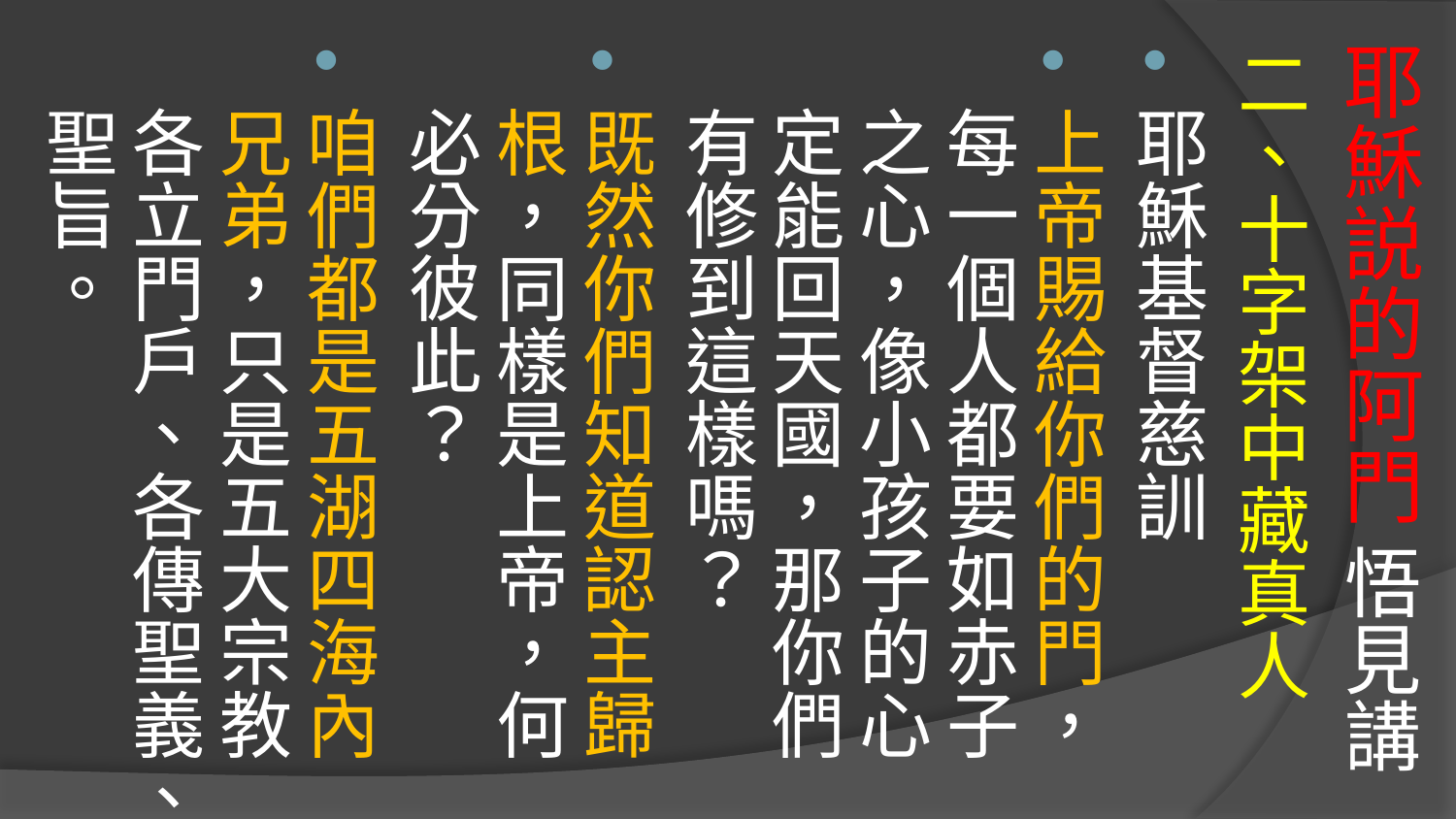

# 耶穌説的阿門 悟見講
二、十字架中藏真人
耶穌基督慈訓
上帝賜給你們的門，每一個人都要如赤子之心，像小孩子的心定能回天國，那你們有修到這樣嗎？
既然你們知道認主歸根，同樣是上帝，何必分彼此？
咱們都是五湖四海內兄弟，只是五大宗教各立門戶、各傳聖義、聖旨。